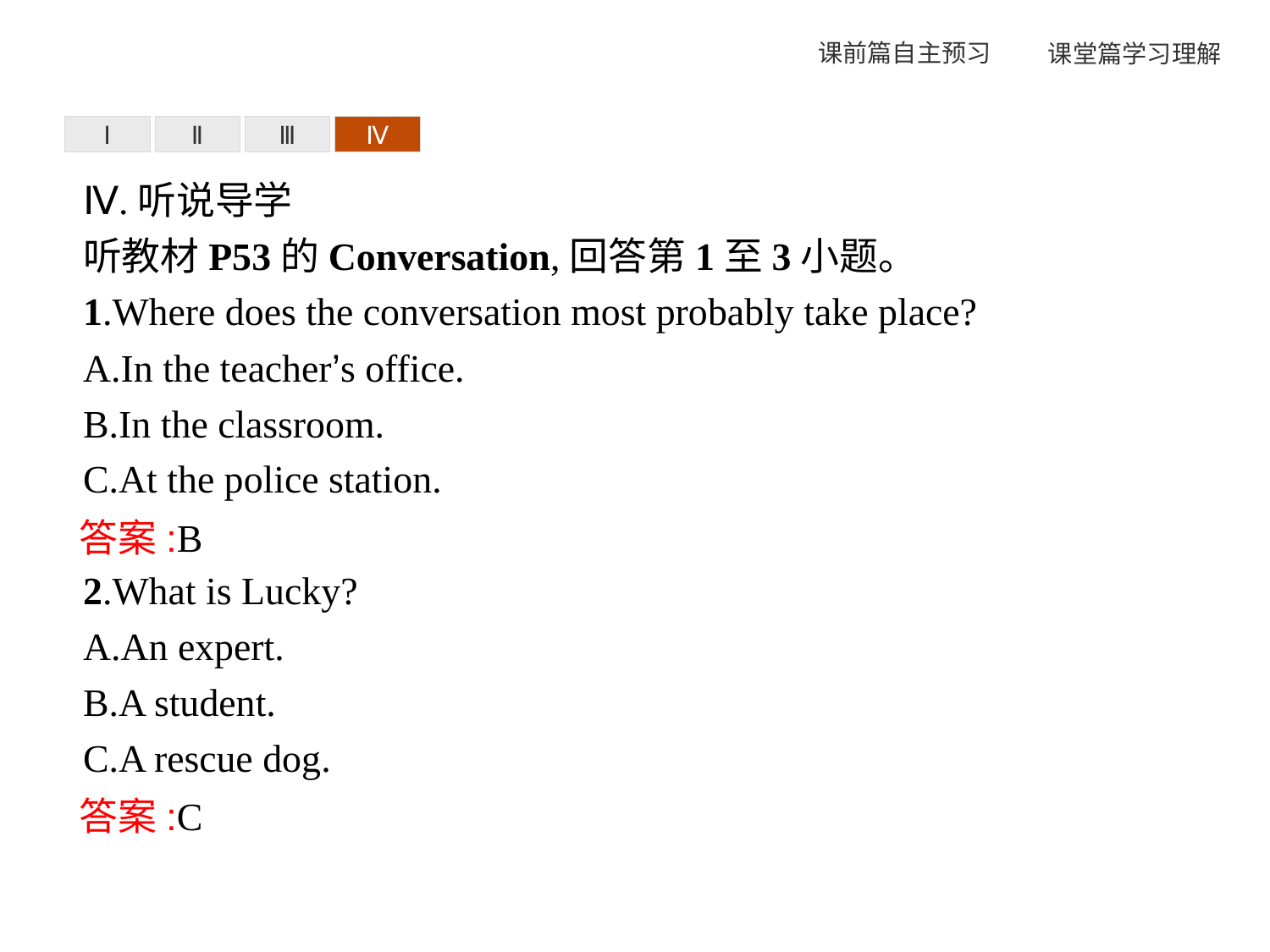

Ⅰ
Ⅱ
Ⅲ
Ⅳ
Ⅳ.听说导学
听教材P53的Conversation,回答第1至3小题。
1.Where does the conversation most probably take place?
A.In the teacher’s office.
B.In the classroom.
C.At the police station.

2.What is Lucky?
A.An expert.
B.A student.
C.A rescue dog.
答案:B
答案:C